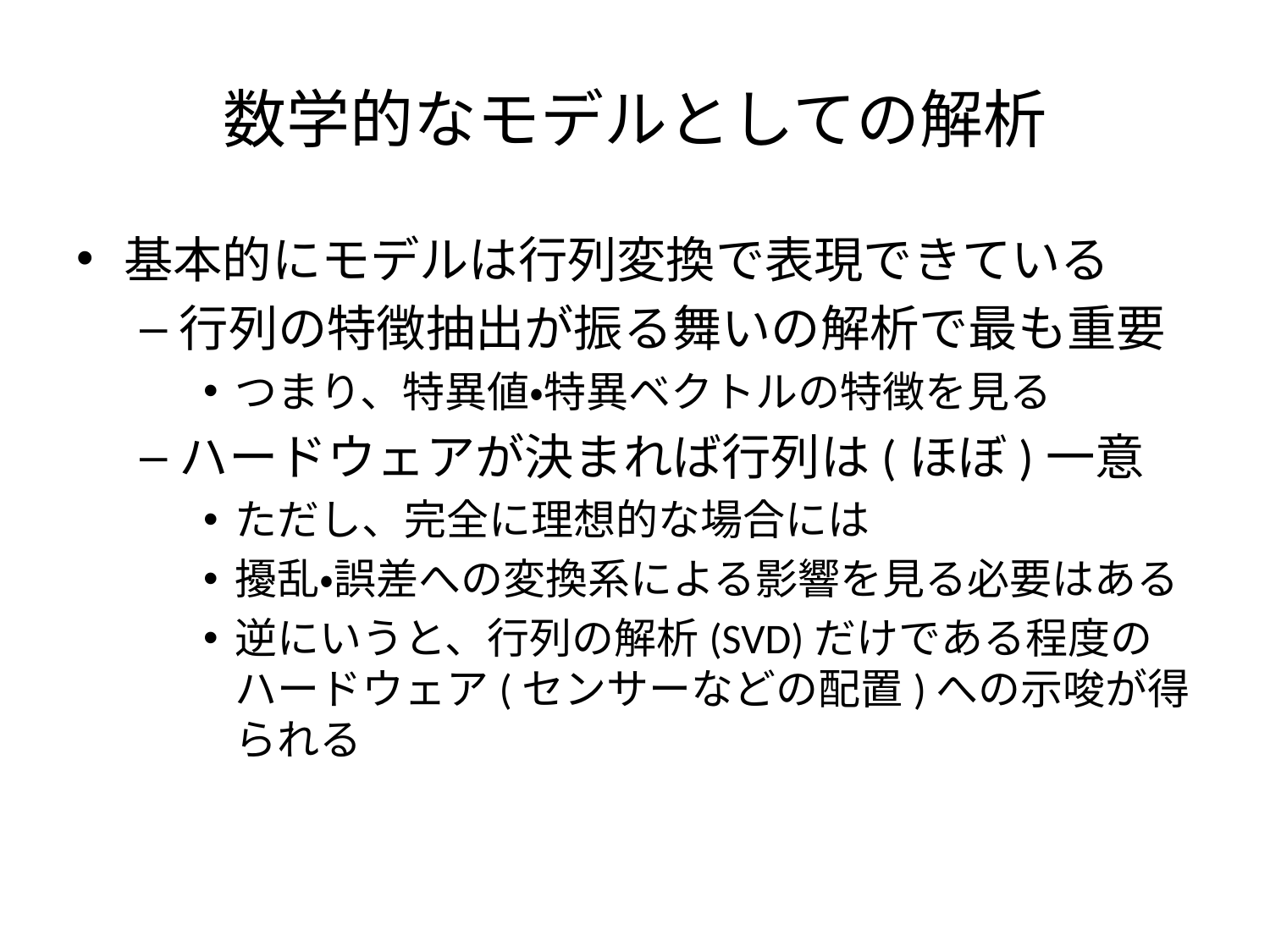

# 数学的なモデルとしての解析
基本的にモデルは行列変換で表現できている
行列の特徴抽出が振る舞いの解析で最も重要
つまり、特異値・特異ベクトルの特徴を見る
ハードウェアが決まれば行列は(ほぼ)一意
ただし、完全に理想的な場合には
擾乱・誤差への変換系による影響を見る必要はある
逆にいうと、行列の解析(SVD)だけである程度のハードウェア(センサーなどの配置)への示唆が得られる